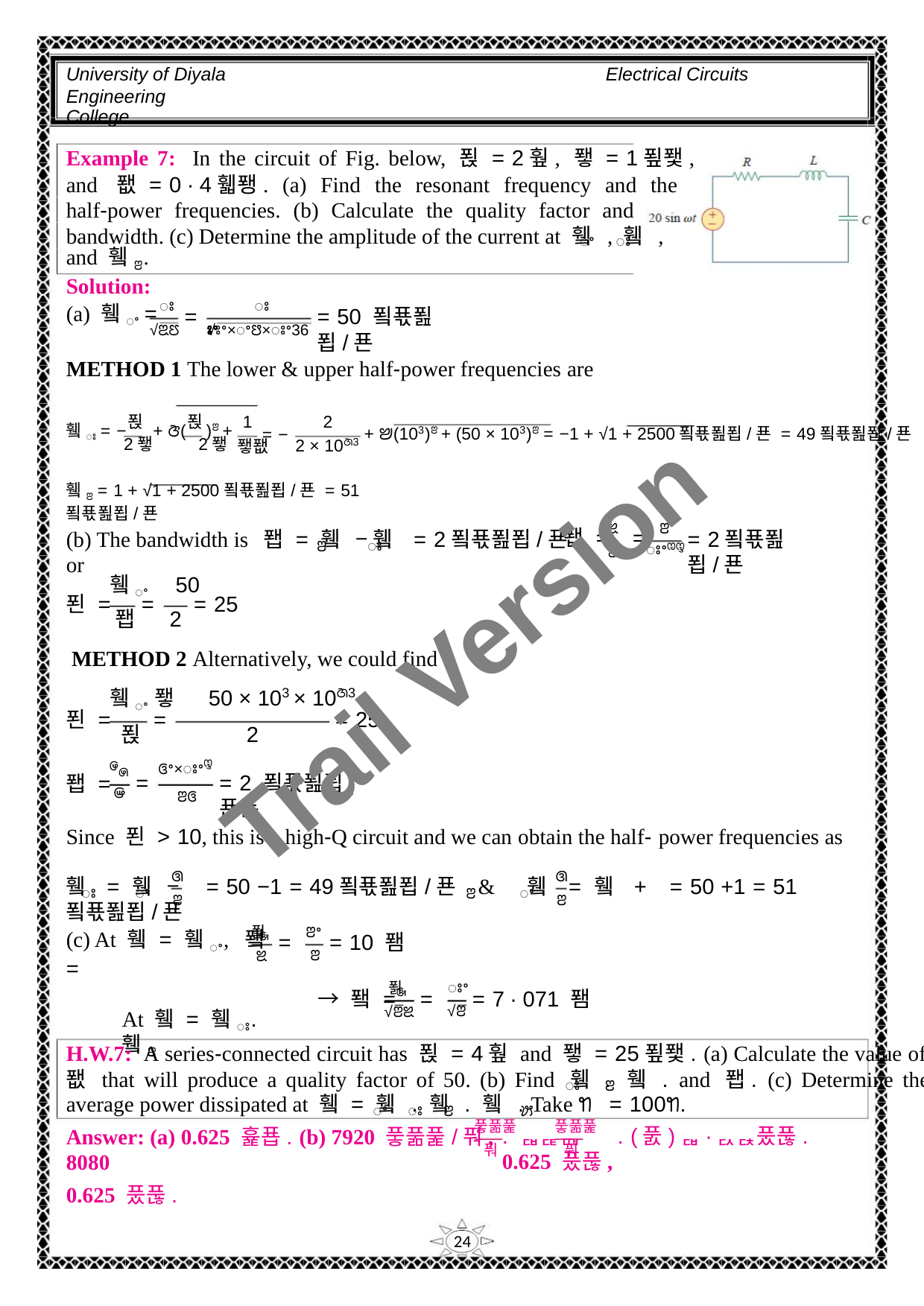

University of Diyala
Engineering College
Electrical Circuits
Example 7: In the circuit of Fig. below, 푅 = 2훺, 퐿 = 1푚퐻,
and 퐶 = 0 ∙ 4휇퐹. (a) Find the resonant frequency and the
half‐power frequencies. (b) Calculate the quality factor and
bandwidth. (c) Determine the amplitude of the current at 휔 , 휔 ,
ꢀ
ꢁ
and 휔ꢂ.
Solution:
ꢁ
ꢁ
(a) 휔ꢀ =
=
= 50 푘푟푎푑/푠
√ꢃꢄ
√ꢁꢀ×ꢀꢅ×ꢁꢀ36
METHOD 1 The lower & upper half‐power frequencies are
푅
푅
1
2
휔ꢁ = − + ꢆ( )ꢂ +
2퐿 2퐿
+ ꢈ(103)ꢂ + (50 × 103)ꢂ = −1 + √1 + 2500푘푟푎푑/푠 = 49푘푟푎푑/푠
= −
2 × 10ꢇ3
퐿퐶
휔ꢂ = 1 + √1 + 2500푘푟푎푑/푠 = 51 푘푟푎푑/푠
ꢉ
퐵 = =
ꢃ
ꢂ
(b) The bandwidth is 퐵 = 휔 − 휔 = 2푘푟푎푑/푠 or
= 2푘푟푎푑/푠
ꢂ
ꢁ
ꢁꢀꢊꢋ
휔ꢀ 50
Trail Version
Trail Version
Trail Version
Trail Version
Trail Version
Trail Version
Trail Version
Trail Version
Trail Version
Trail Version
Trail Version
Trail Version
Trail Version
푄 =
=
= 25
퐵
2
METHOD 2 Alternatively, we could find
휔ꢀ퐿 50 × 103 × 10ꢇ3
푄 =
퐵 =
=
= 25
푅
2
ꢏꢀ×ꢁꢀꢋ
ꢌꢍ
ꢎ
=
= 2 푘푟푎푑|푠푠
ꢂꢏ
Since 푄 > 10, this is a high‐Q circuit and we can obtain the half‐ power frequencies as
ꢐ
ꢐ
휔 = 휔 − = 50 −1 = 49푘푟푎푑/푠 & 휔 = 휔 + = 50 +1 = 51 푘푟푎푑/푠
ꢁ
ꢀ
ꢂ
ꢀ
ꢂ
ꢂ
푉
ꢂꢀ
ꢂ
ꢑ
(c) At 휔 = 휔ꢀ, 퐼 =
At 휔 = 휔ꢁ. 휔ꢂ
=
= 10 퐴
ꢉ
푉
ꢁꢀ
√ꢂ
ꢑ
→ 퐼 =
=
= 7 ∙ 071 퐴
√ꢂꢉ
H.W.7: A series‐connected circuit has 푅 = 4훺 and 퐿 = 25푚퐻. (a) Calculate the value of
퐶 that will produce a quality factor of 50. (b) Find 휔 . 휔 . and 퐵. (c) Determine the
ꢁ
ꢂ
average power dissipated at 휔 = 휔 . 휔 . 휔 . Take ꢒ = 100ꢒ.
ꢀ
ꢁ
ꢂ
ꢓ
풓풂풅
풓풂풅
. ퟏퟔퟎ . (풄)ퟏ ∙ ퟐퟓ풌푾. 0.625 풌푾,
Answer: (a) 0.625 흁푭. (b) 7920 풓풂풅/풔, 8080
0.625 풌푾.
풔
풔
24